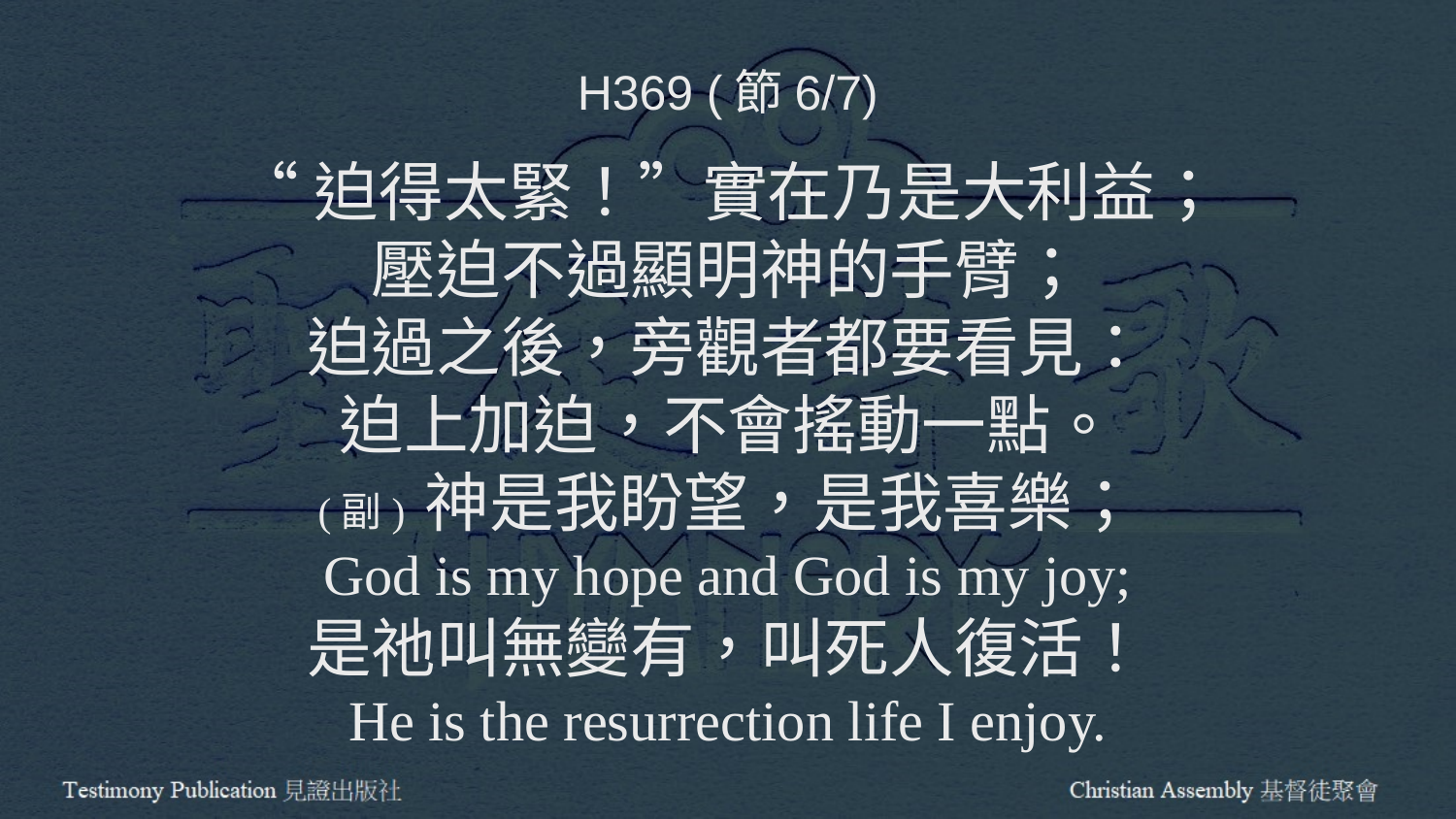

H369 (節6/7)

“迫得太緊！”實在乃是大利益；
壓迫不過顯明神的手臂；
迫過之後，旁觀者都要看見：
迫上加迫，不會搖動一點。
(副) 神是我盼望，是我喜樂；
God is my hope and God is my joy;
是祂叫無變有，叫死人復活！
He is the resurrection life I enjoy.